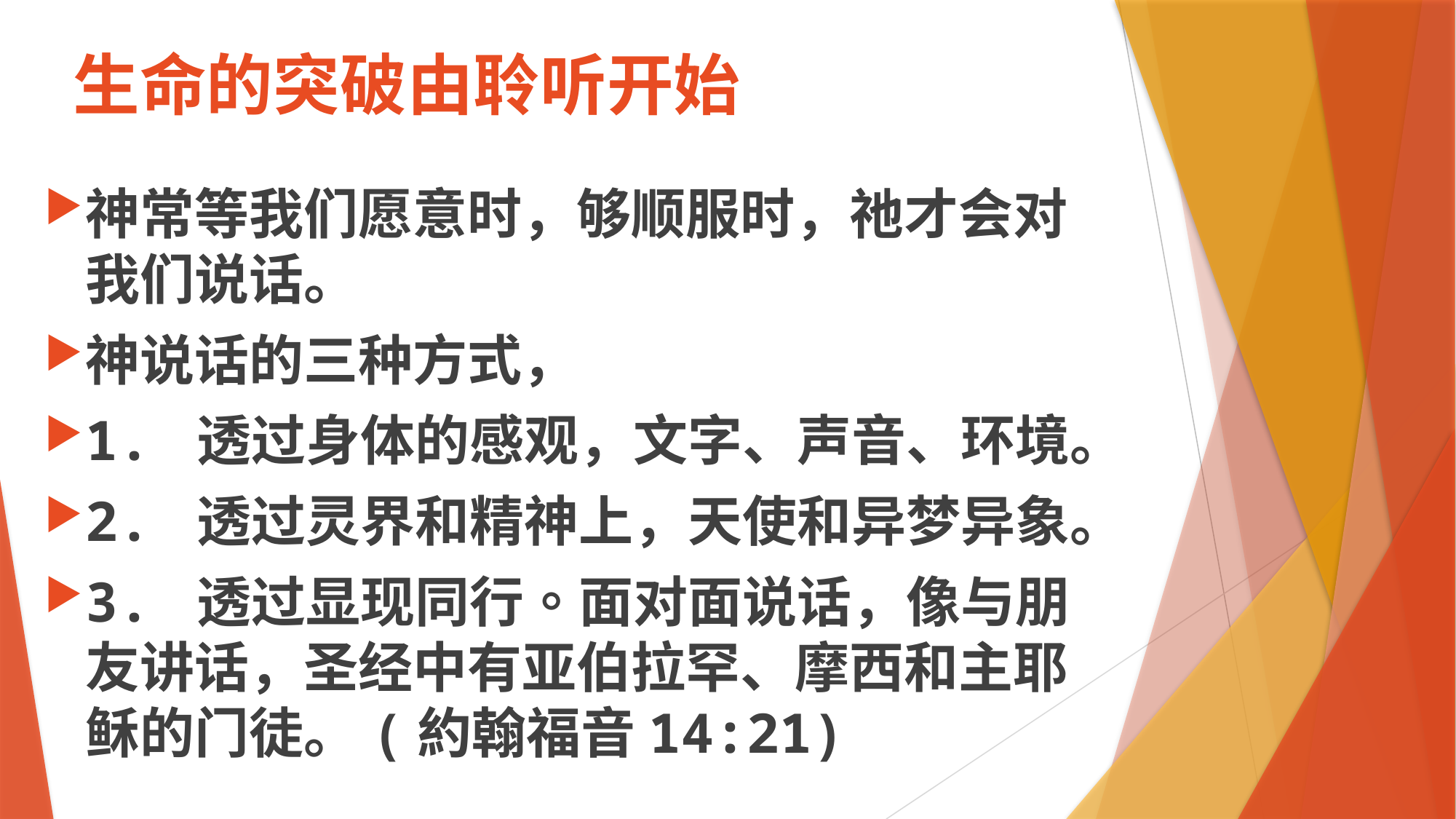

# 生命的突破由聆听开始
神常等我们愿意时，够顺服时，祂才会对我们说话。
神说话的三种方式，
1. 透过身体的感观，文字、声音、环境。
2. 透过灵界和精神上，天使和异梦异象。
3. 透过显现同行。面对面说话，像与朋友讲话，圣经中有亚伯拉罕、摩西和主耶稣的门徒。(約翰福音14:21)